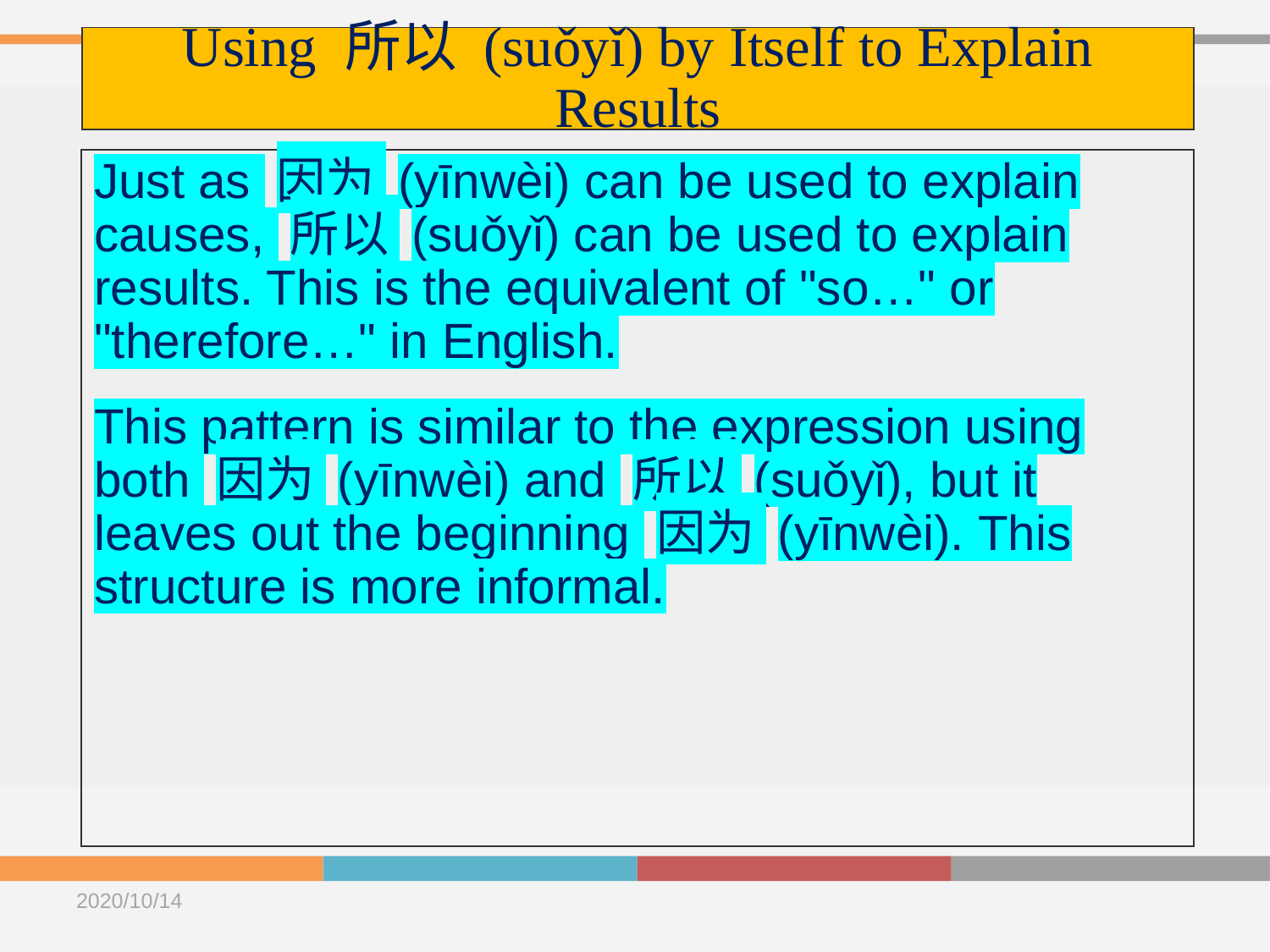

# Using 所以 (suǒyǐ) by Itself to Explain Results
Just as 因为 (yīnwèi) can be used to explain causes, 所以 (suǒyǐ) can be used to explain results. This is the equivalent of "so…" or "therefore…" in English.
This pattern is similar to the expression using both 因为 (yīnwèi) and 所以 (suǒyǐ), but it leaves out the beginning 因为 (yīnwèi). This structure is more informal.
2020/10/14